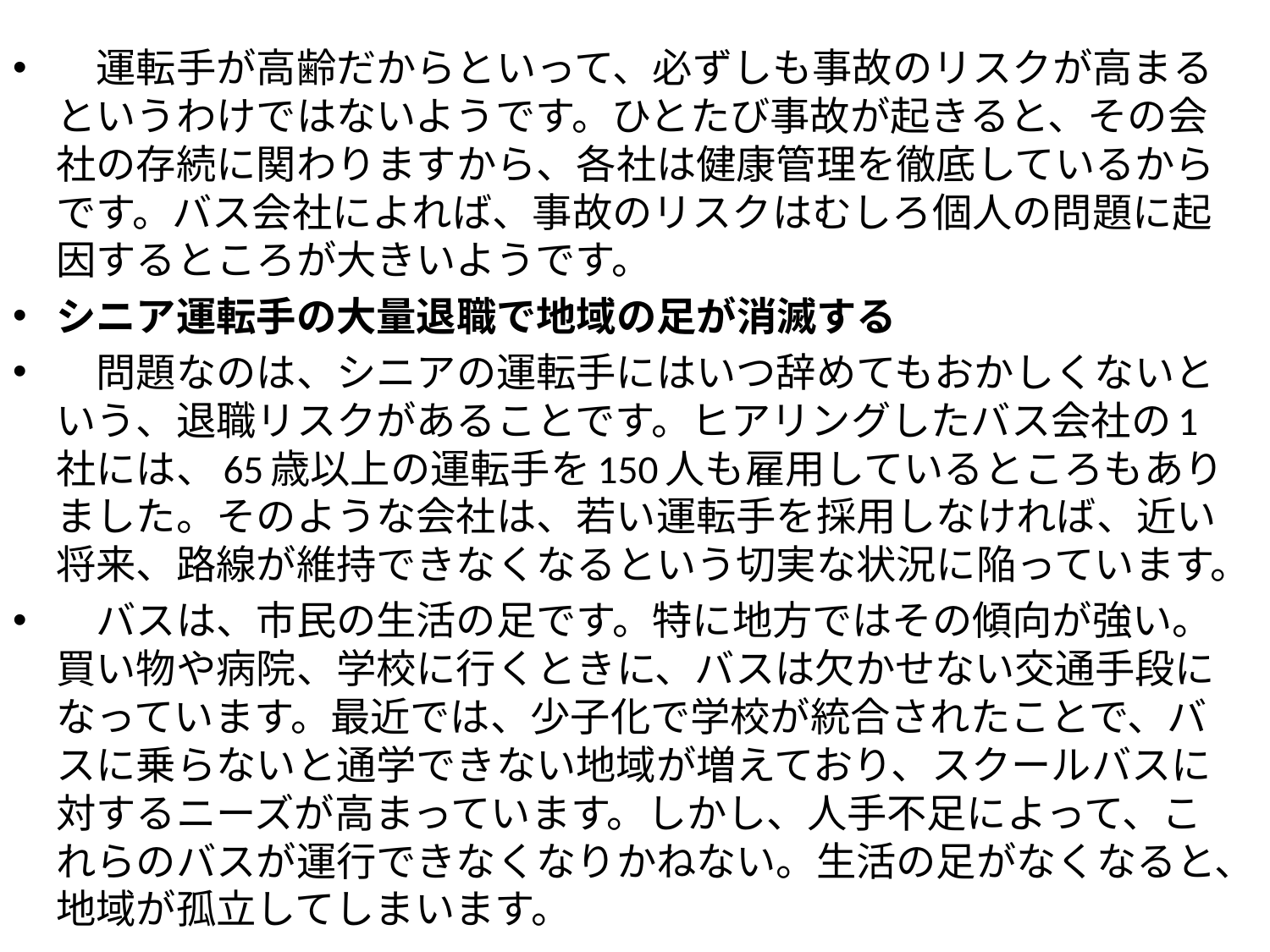

運転手が高齢だからといって、必ずしも事故のリスクが高まるというわけではないようです。ひとたび事故が起きると、その会社の存続に関わりますから、各社は健康管理を徹底しているからです。バス会社によれば、事故のリスクはむしろ個人の問題に起因するところが大きいようです。
シニア運転手の大量退職で地域の足が消滅する
　問題なのは、シニアの運転手にはいつ辞めてもおかしくないという、退職リスクがあることです。ヒアリングしたバス会社の1社には、65歳以上の運転手を150人も雇用しているところもありました。そのような会社は、若い運転手を採用しなければ、近い将来、路線が維持できなくなるという切実な状況に陥っています。
　バスは、市民の生活の足です。特に地方ではその傾向が強い。買い物や病院、学校に行くときに、バスは欠かせない交通手段になっています。最近では、少子化で学校が統合されたことで、バスに乗らないと通学できない地域が増えており、スクールバスに対するニーズが高まっています。しかし、人手不足によって、これらのバスが運行できなくなりかねない。生活の足がなくなると、地域が孤立してしまいます。